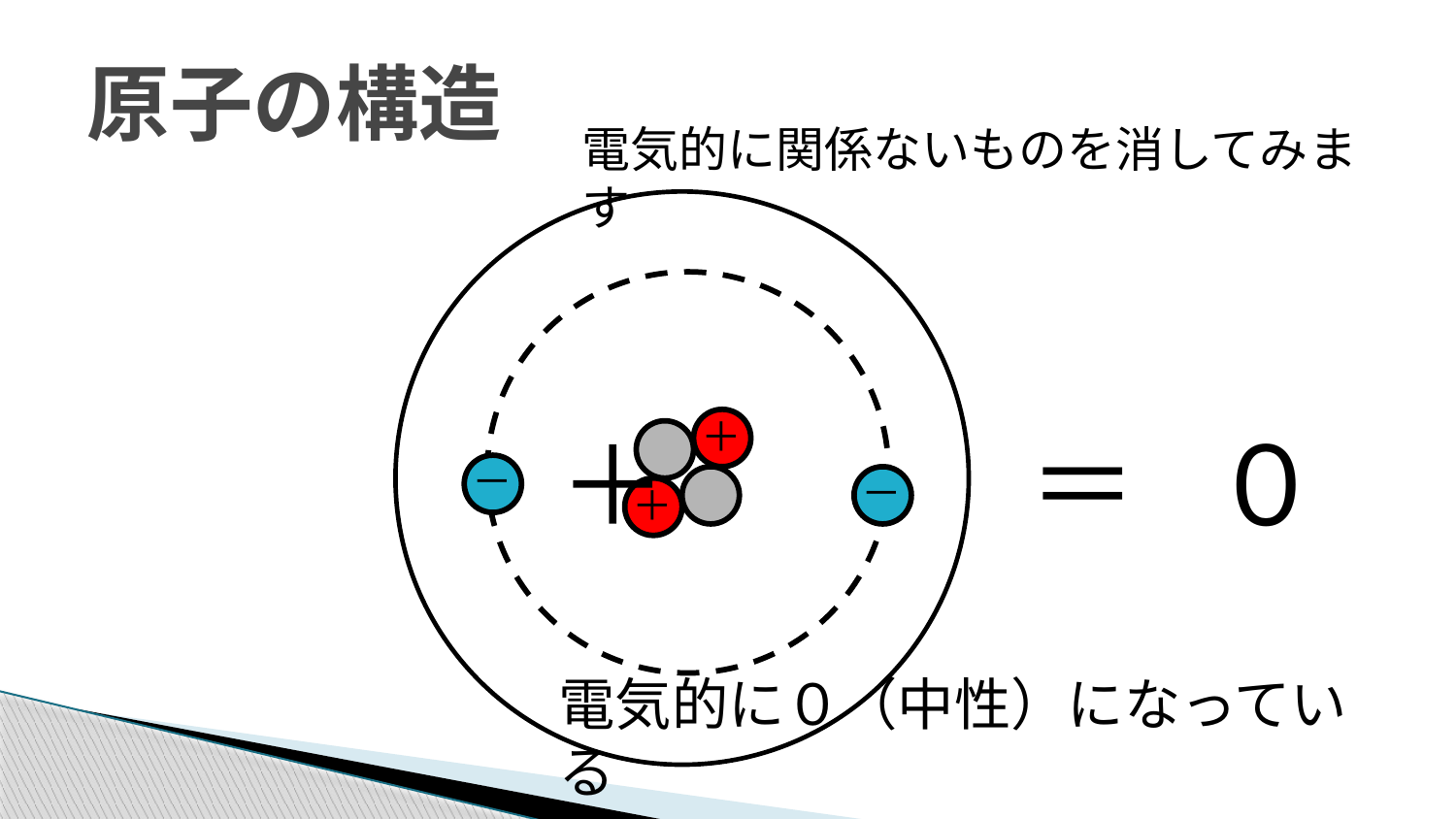

# 原子の構造
電気的に関係ないものを消してみます

＋

＋
＝
０

－

－

＋

電気的に０（中性）になっている